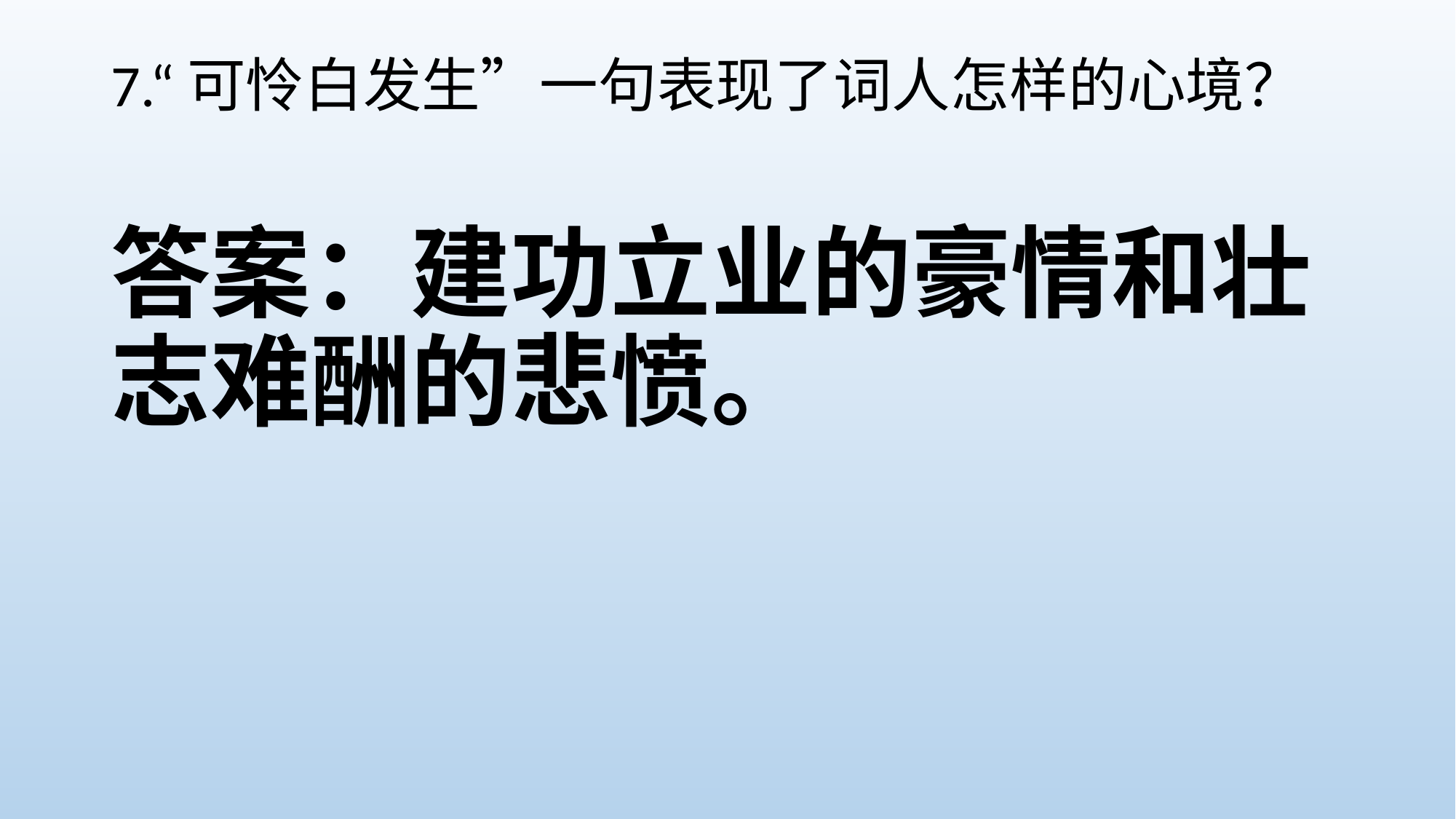

# 7.“可怜白发生”一句表现了词人怎样的心境？
答案：建功立业的豪情和壮志难酬的悲愤。